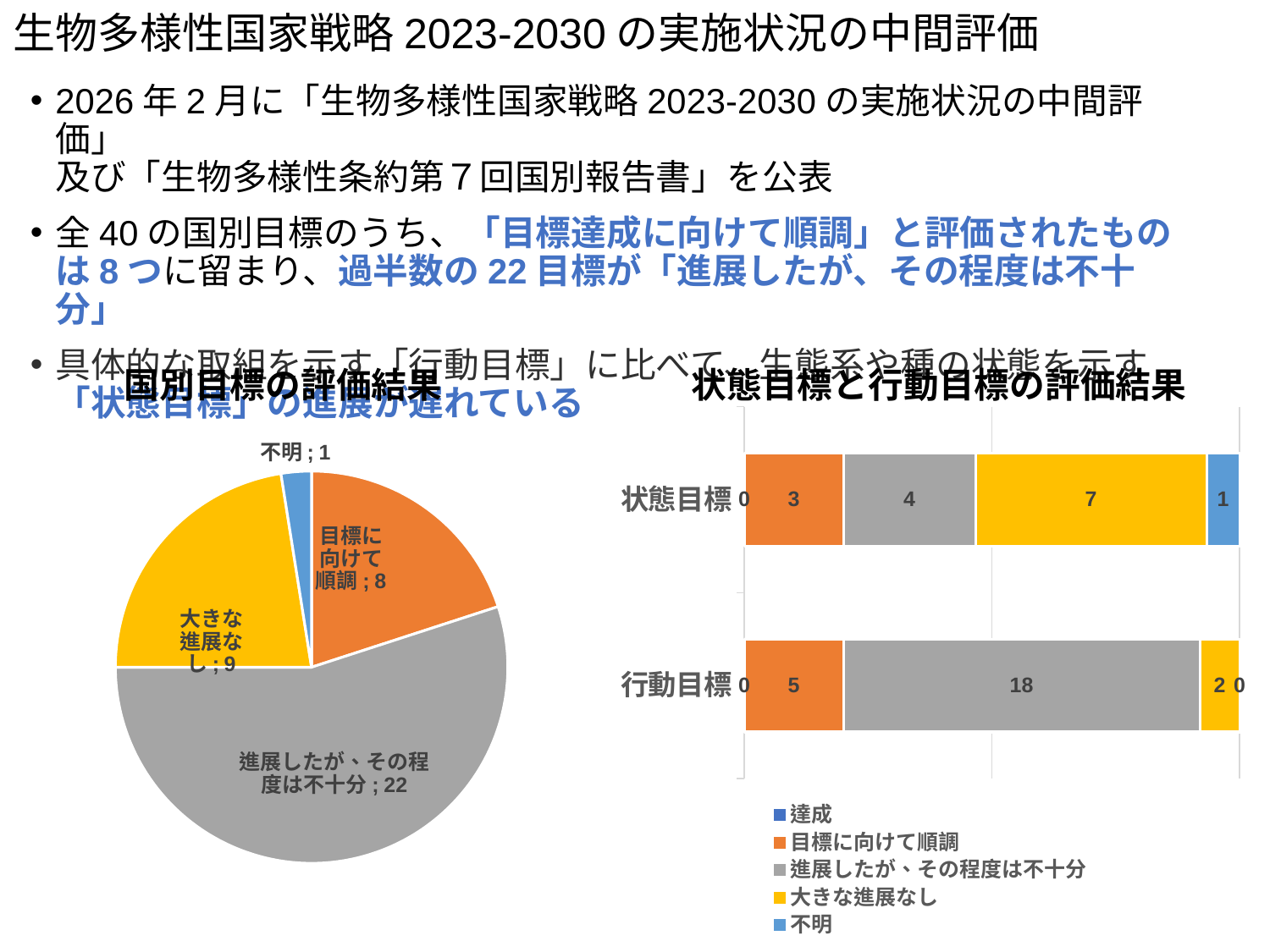

# 生物多様性国家戦略2023-2030の実施状況の中間評価
2026年2月に「生物多様性国家戦略2023-2030の実施状況の中間評価」
及び「生物多様性条約第７回国別報告書」を公表
全40の国別目標のうち、「目標達成に向けて順調」と評価されたものは8つに留まり、過半数の22目標が「進展したが、その程度は不十分」
具体的な取組を示す「行動目標」に比べて、生態系や種の状態を示す「状態目標」の進展が遅れている
国別目標の評価結果
状態目標と行動目標の評価結果

### Chart

| Category | 評価 |
|---|---|
| 達成 | 0.0 |
| 目標に向けて順調 | 8.0 |
| 進展したが、その程度は不十分 | 22.0 |
| 大きな進展なし | 9.0 |
| 不明 | 1.0 |

### Chart

| Category | 達成 | 目標に向けて順調 | 進展したが、その程度は不十分 | 大きな進展なし | 不明 |
|---|---|---|---|---|---|
| 状態目標 | 0.0 | 3.0 | 4.0 | 7.0 | 1.0 |
| 行動目標 | 0.0 | 5.0 | 18.0 | 2.0 | 0.0 |